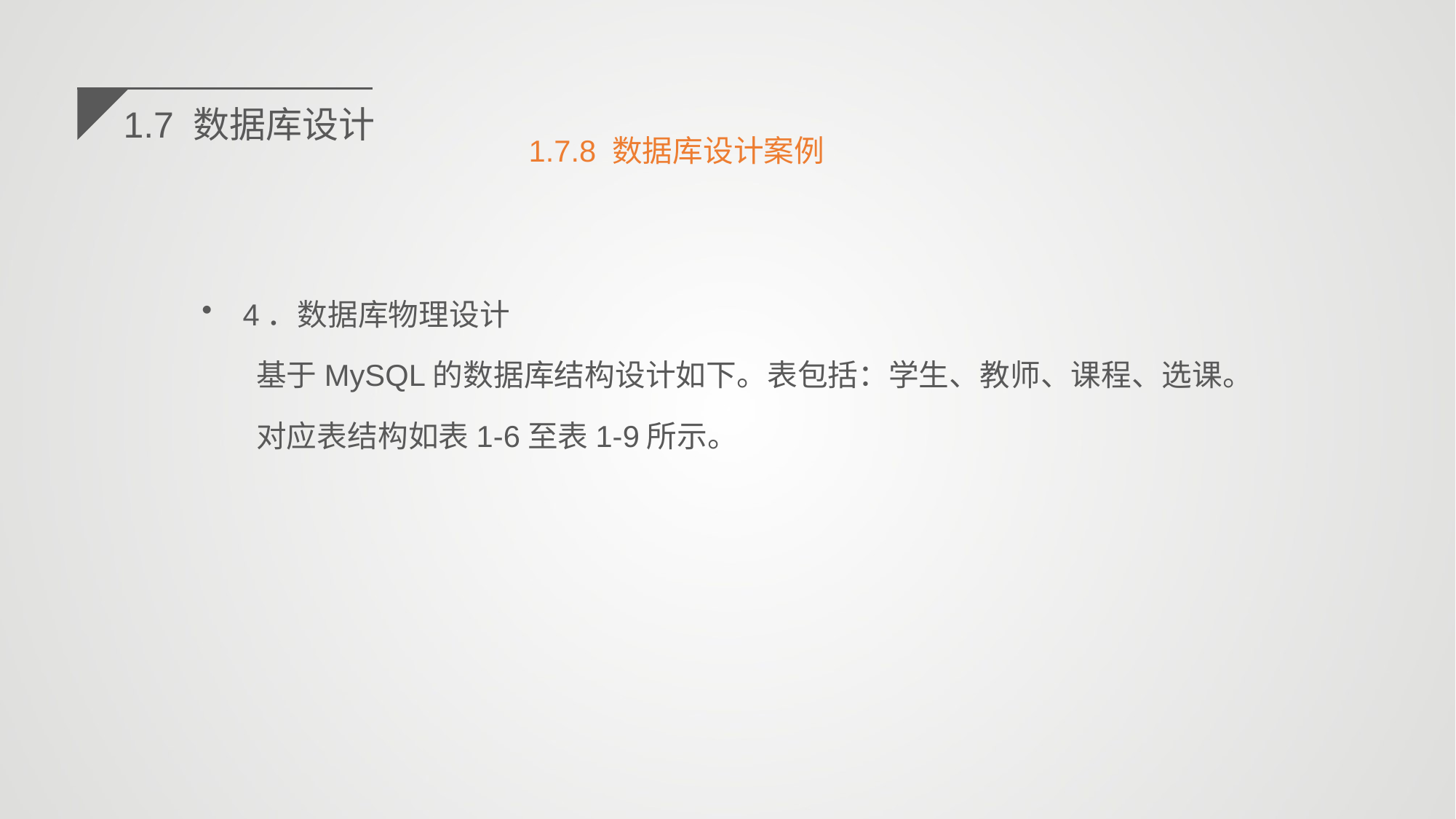

1.7 数据库设计
1.7.8 数据库设计案例

4．数据库物理设计
基于MySQL的数据库结构设计如下。表包括：学生、教师、课程、选课。
对应表结构如表1-6至表1-9所示。